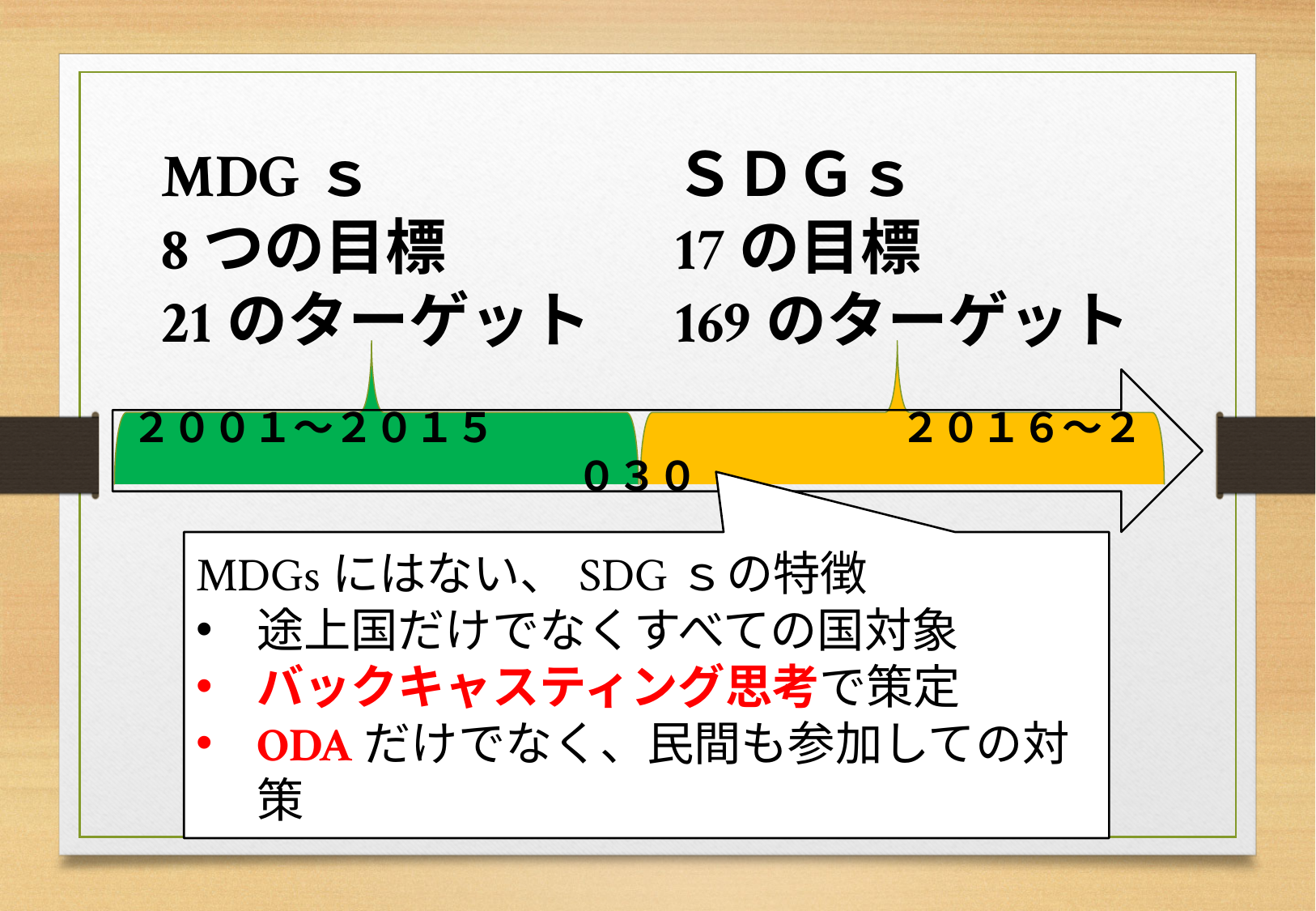

MDGｓ
8つの目標
21のターゲット

ＳＤＧｓ
17の目標
169のターゲット

２００１～２０１５　　　　　　　　　　２０１６～２０３０
MDGsにはない、SDGｓの特徴
途上国だけでなくすべての国対象
バックキャスティング思考で策定
ODAだけでなく、民間も参加しての対策